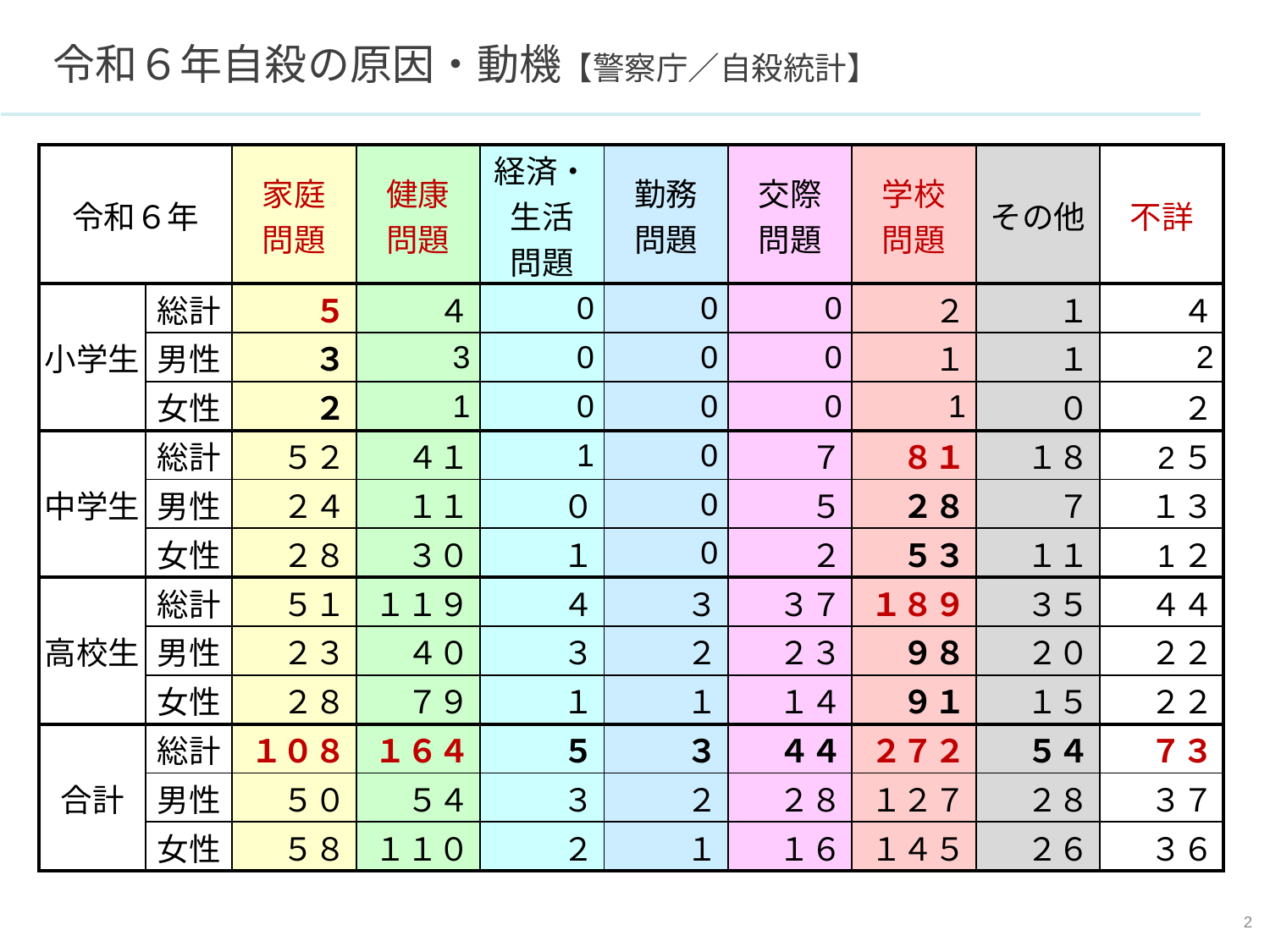

令和６年自殺の原因・動機【警察庁／自殺統計】
| 令和６年 |  | 家庭 問題 | 健康 問題 | 経済・ 生活 問題 | 勤務 問題 | 交際 問題 | 学校 問題 | その他 | 不詳 |
| --- | --- | --- | --- | --- | --- | --- | --- | --- | --- |
| 小学生 | 総計 | ５ | ４ | 0 | 0 | 0 | ２ | １ | ４ |
|  | 男性 | ３ | 3 | 0 | 0 | 0 | １ | １ | 2 |
|  | 女性 | ２ | 1 | 0 | 0 | 0 | 1 | ０ | ２ |
| 中学生 | 総計 | ５２ | ４１ | 1 | 0 | ７ | ８１ | １８ | 2５ |
|  | 男性 | ２４ | １１ | ０ | 0 | ５ | ２８ | ７ | １３ |
|  | 女性 | ２８ | ３０ | １ | 0 | ２ | ５３ | １１ | 1２ |
| 高校生 | 総計 | ５１ | １１９ | ４ | ３ | ３７ | １８９ | ３５ | ４４ |
|  | 男性 | ２３ | ４０ | ３ | ２ | ２３ | ９８ | ２０ | ２２ |
|  | 女性 | ２８ | ７９ | １ | １ | １４ | ９１ | １５ | ２２ |
| 合計 | 総計 | １０８ | １６４ | ５ | ３ | ４４ | ２７２ | ５４ | ７３ |
|  | 男性 | ５０ | ５４ | ３ | ２ | ２８ | １２７ | ２８ | ３７ |
|  | 女性 | ５８ | １１０ | ２ | １ | １６ | １４５ | ２６ | ３６ |
2